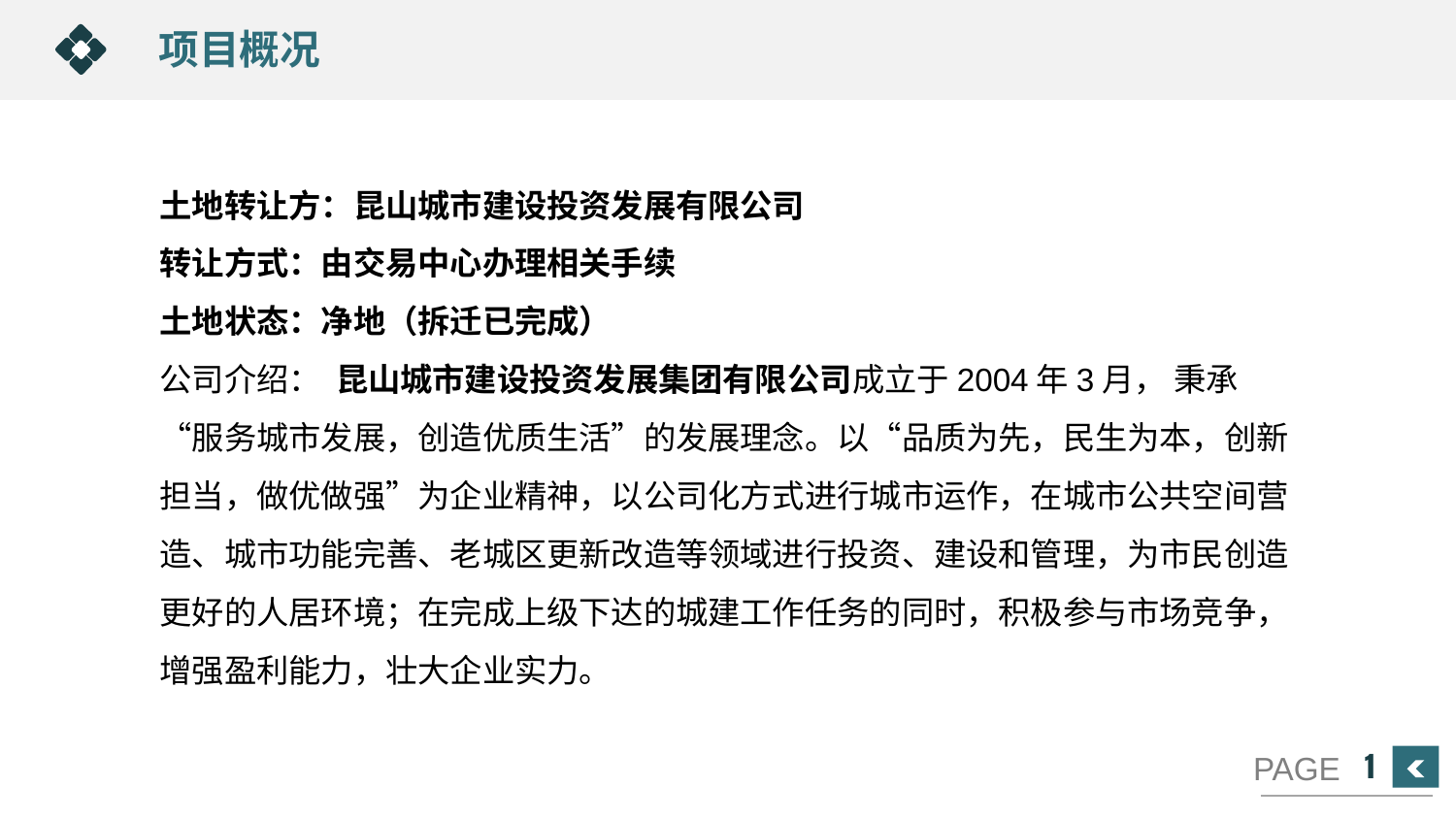

项目概况

土地转让方：昆山城市建设投资发展有限公司
转让方式：由交易中心办理相关手续
土地状态：净地（拆迁已完成）
公司介绍：  昆山城市建设投资发展集团有限公司成立于2004年3月， 秉承“服务城市发展，创造优质生活”的发展理念。以“品质为先，民生为本，创新担当，做优做强”为企业精神，以公司化方式进行城市运作，在城市公共空间营造、城市功能完善、老城区更新改造等领域进行投资、建设和管理，为市民创造更好的人居环境；在完成上级下达的城建工作任务的同时，积极参与市场竞争，增强盈利能力，壮大企业实力。

1